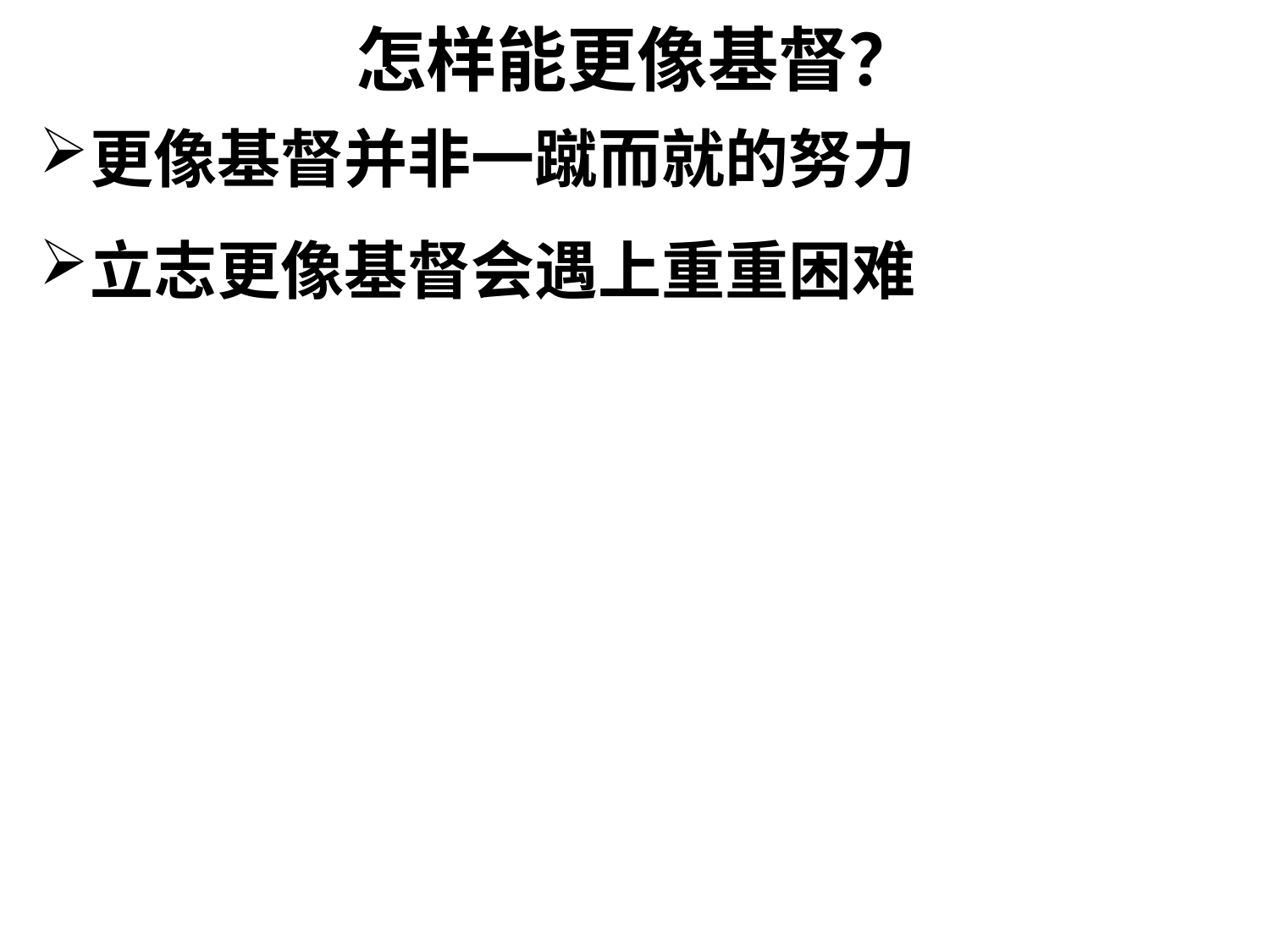

# 怎样能更像基督？
更像基督并非一蹴而就的努力

立志更像基督会遇上重重困难